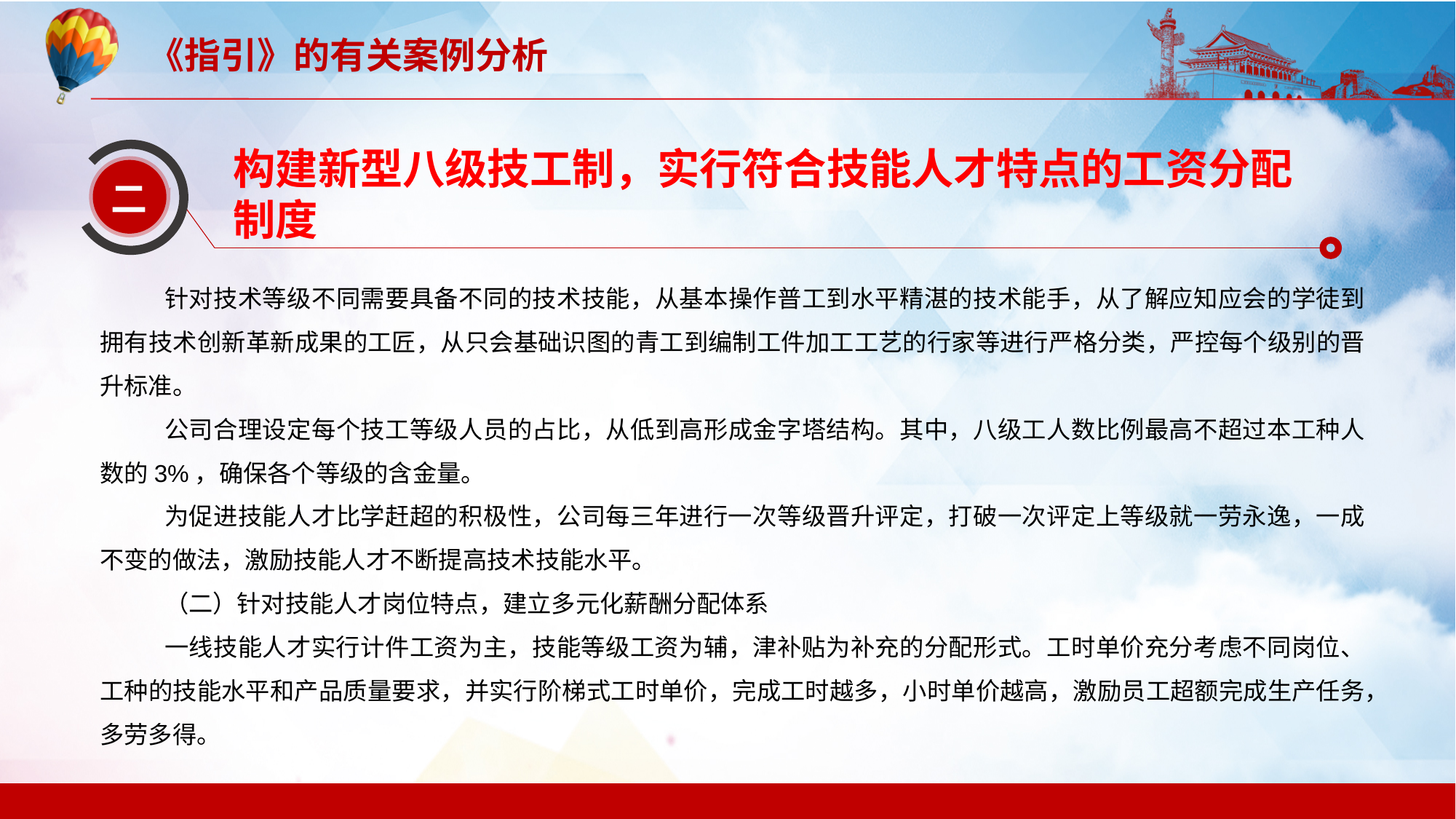

构建新型八级技工制，实行符合技能人才特点的工资分配制度

二

针对技术等级不同需要具备不同的技术技能，从基本操作普工到水平精湛的技术能手，从了解应知应会的学徒到拥有技术创新革新成果的工匠，从只会基础识图的青工到编制工件加工工艺的行家等进行严格分类，严控每个级别的晋升标准。
公司合理设定每个技工等级人员的占比，从低到高形成金字塔结构。其中，八级工人数比例最高不超过本工种人数的3%，确保各个等级的含金量。
为促进技能人才比学赶超的积极性，公司每三年进行一次等级晋升评定，打破一次评定上等级就一劳永逸，一成不变的做法，激励技能人才不断提高技术技能水平。
（二）针对技能人才岗位特点，建立多元化薪酬分配体系
一线技能人才实行计件工资为主，技能等级工资为辅，津补贴为补充的分配形式。工时单价充分考虑不同岗位、工种的技能水平和产品质量要求，并实行阶梯式工时单价，完成工时越多，小时单价越高，激励员工超额完成生产任务，多劳多得。